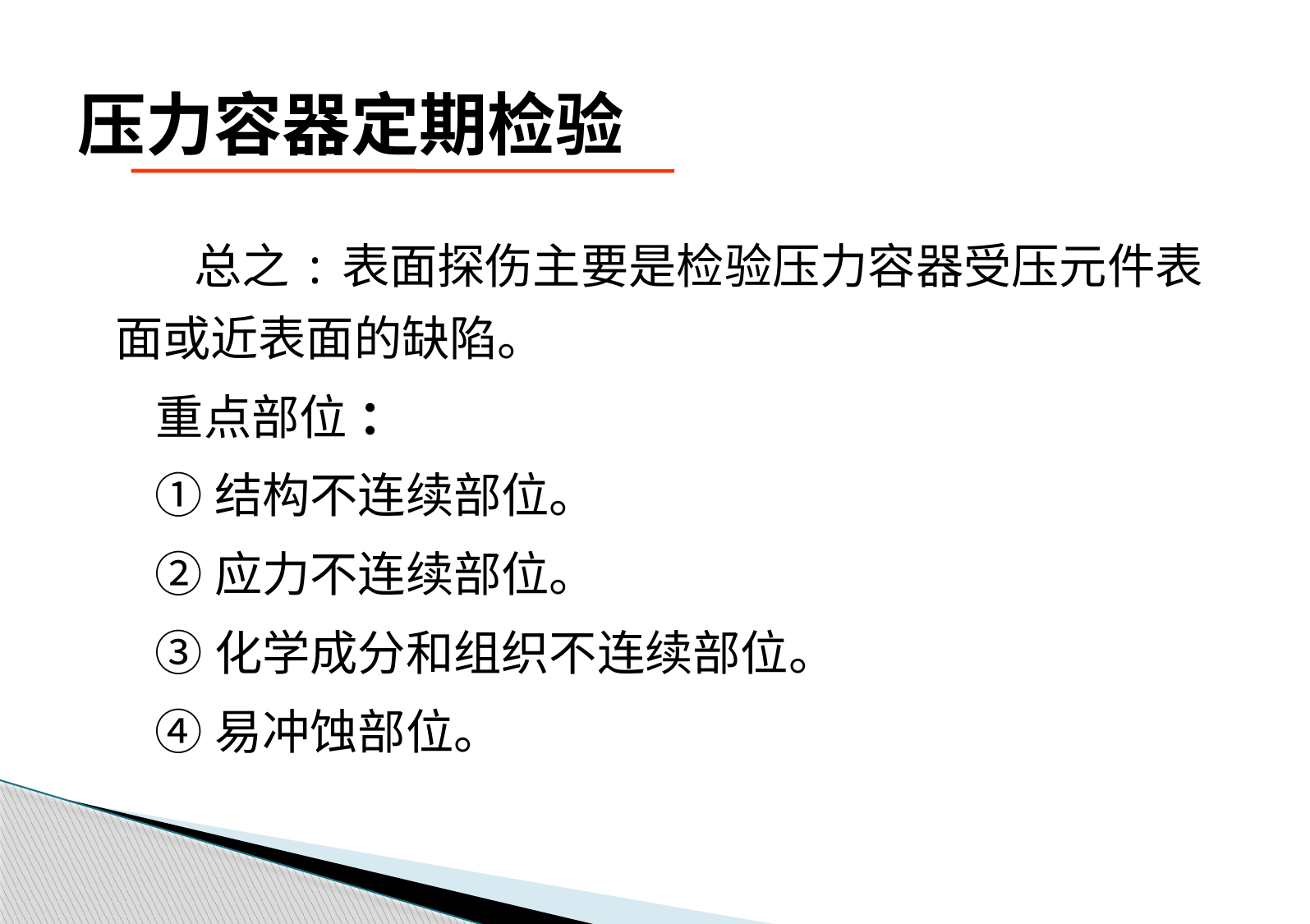

# 压力容器定期检验

          总之:表面探伤主要是检验压力容器受压元件表面或近表面的缺陷。
      重点部位 ：
       ①结构不连续部位。
       ②应力不连续部位。
       ③化学成分和组织不连续部位。
       ④易冲蚀部位。